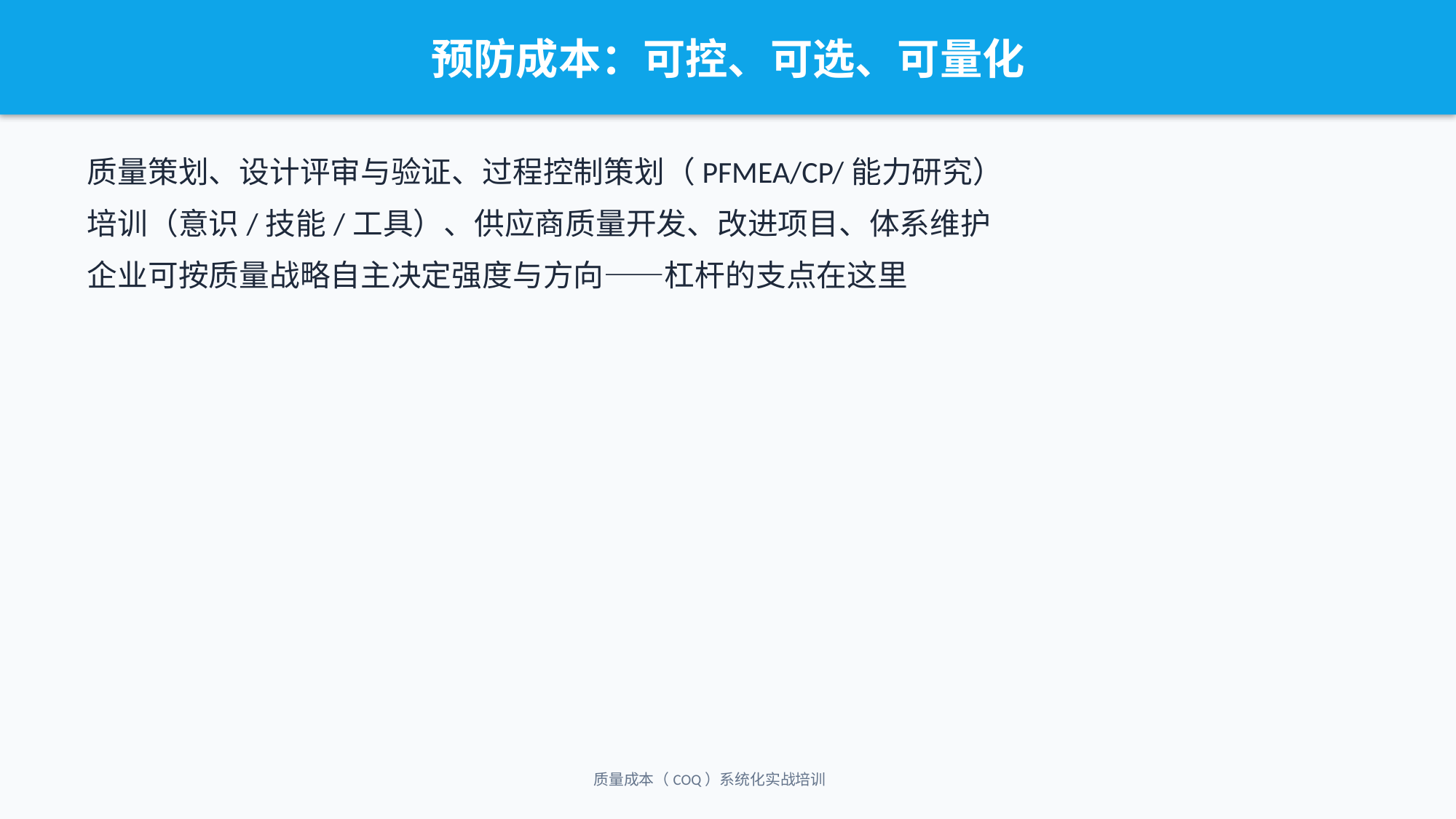

预防成本：可控、可选、可量化
质量策划、设计评审与验证、过程控制策划（PFMEA/CP/能力研究）
培训（意识/技能/工具）、供应商质量开发、改进项目、体系维护
企业可按质量战略自主决定强度与方向——杠杆的支点在这里
质量成本（COQ）系统化实战培训